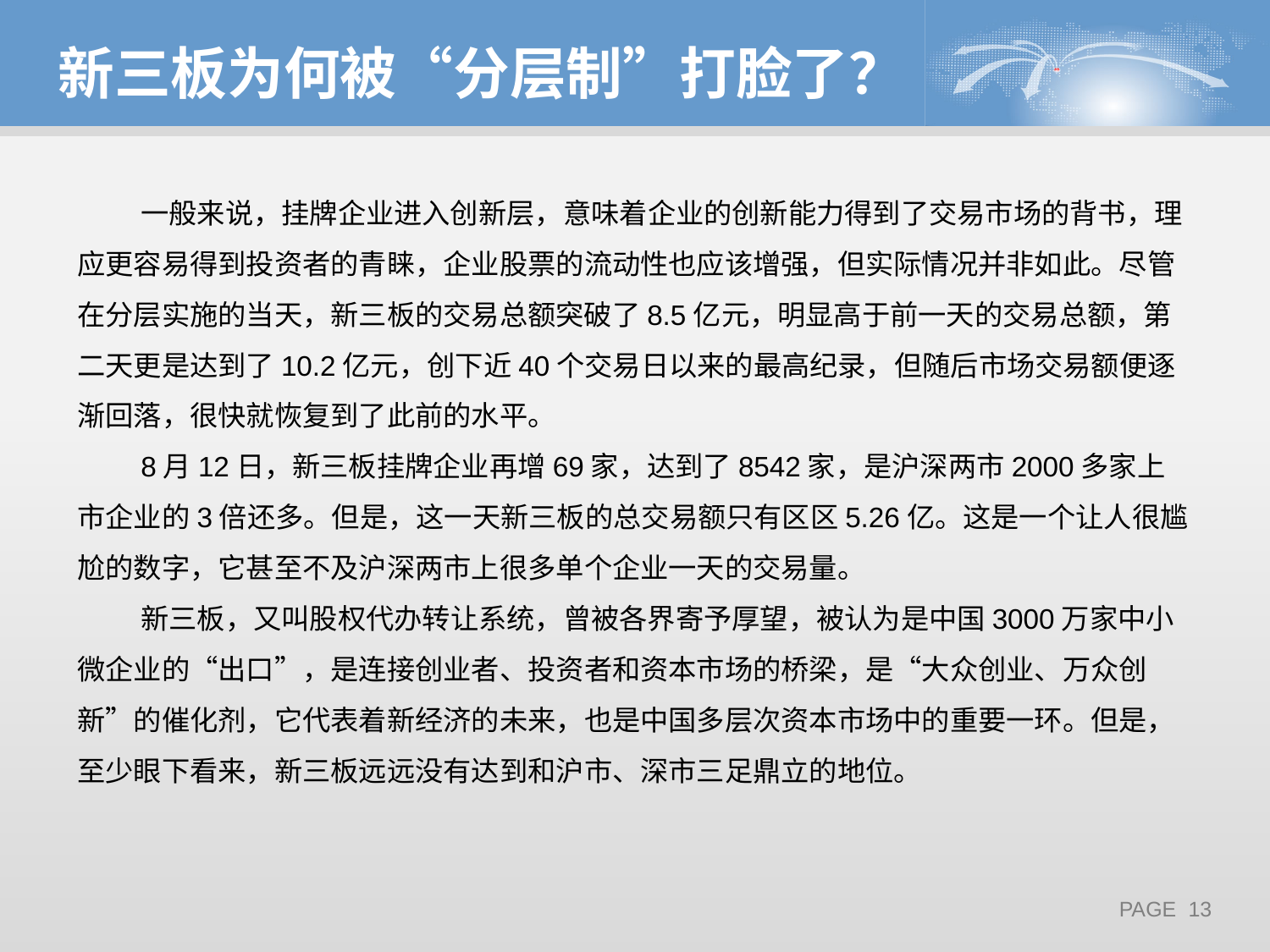

新三板为何被“分层制”打脸了？
一般来说，挂牌企业进入创新层，意味着企业的创新能力得到了交易市场的背书，理应更容易得到投资者的青睐，企业股票的流动性也应该增强，但实际情况并非如此。尽管在分层实施的当天，新三板的交易总额突破了8.5亿元，明显高于前一天的交易总额，第二天更是达到了10.2亿元，创下近40个交易日以来的最高纪录，但随后市场交易额便逐渐回落，很快就恢复到了此前的水平。
8月12日，新三板挂牌企业再增69家，达到了8542家，是沪深两市2000多家上市企业的3倍还多。但是，这一天新三板的总交易额只有区区5.26亿。这是一个让人很尴尬的数字，它甚至不及沪深两市上很多单个企业一天的交易量。
新三板，又叫股权代办转让系统，曾被各界寄予厚望，被认为是中国3000万家中小微企业的“出口”，是连接创业者、投资者和资本市场的桥梁，是“大众创业、万众创新”的催化剂，它代表着新经济的未来，也是中国多层次资本市场中的重要一环。但是，至少眼下看来，新三板远远没有达到和沪市、深市三足鼎立的地位。